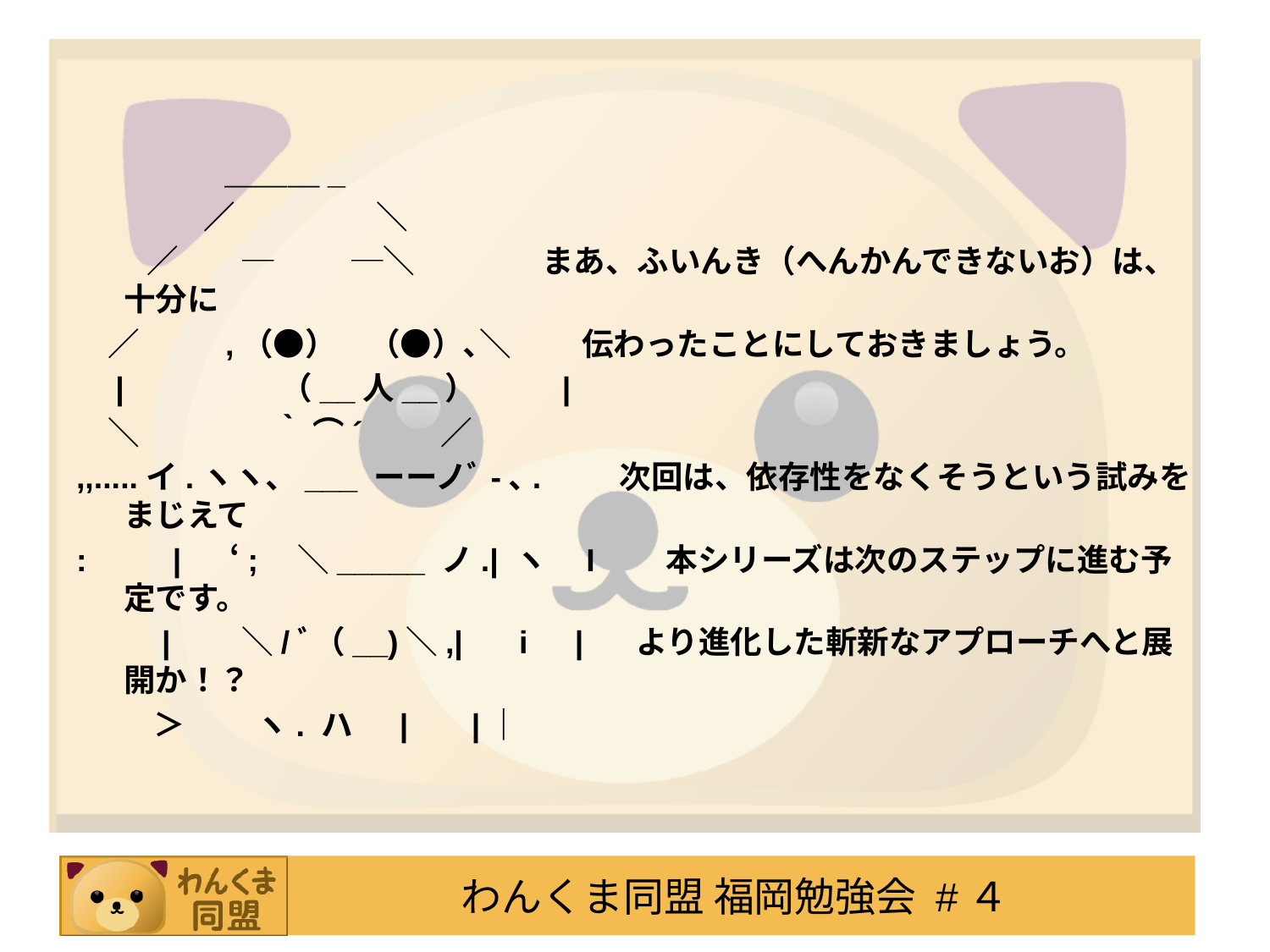

＿＿＿_
　　　　／　　 　 　＼
　　 ／　　─　 　 ─＼　　　　まあ、ふいんき（へんかんできないお）は、十分に
　／ 　　 ,（●）　（●）､＼ 　　伝わったことにしておきましょう。
　|　 　　 　 （__人__）　 　 |
　＼　　　　 ｀ ⌒´　　 ／
,,.....イ.ヽヽ、___ ーーノﾞ-､.　　 次回は、依存性をなくそうという試みをまじえて
:　 　| 　‘;　＼_____ ノ.| ヽ　I　　本シリーズは次のステップに進む予定です。
　 　 |　　＼/ﾞ（__)＼,| 　i　|     より進化した斬新なアプローチへと展開か！？
　 　 ＞　　 ヽ. ハ　 | 　 |｜